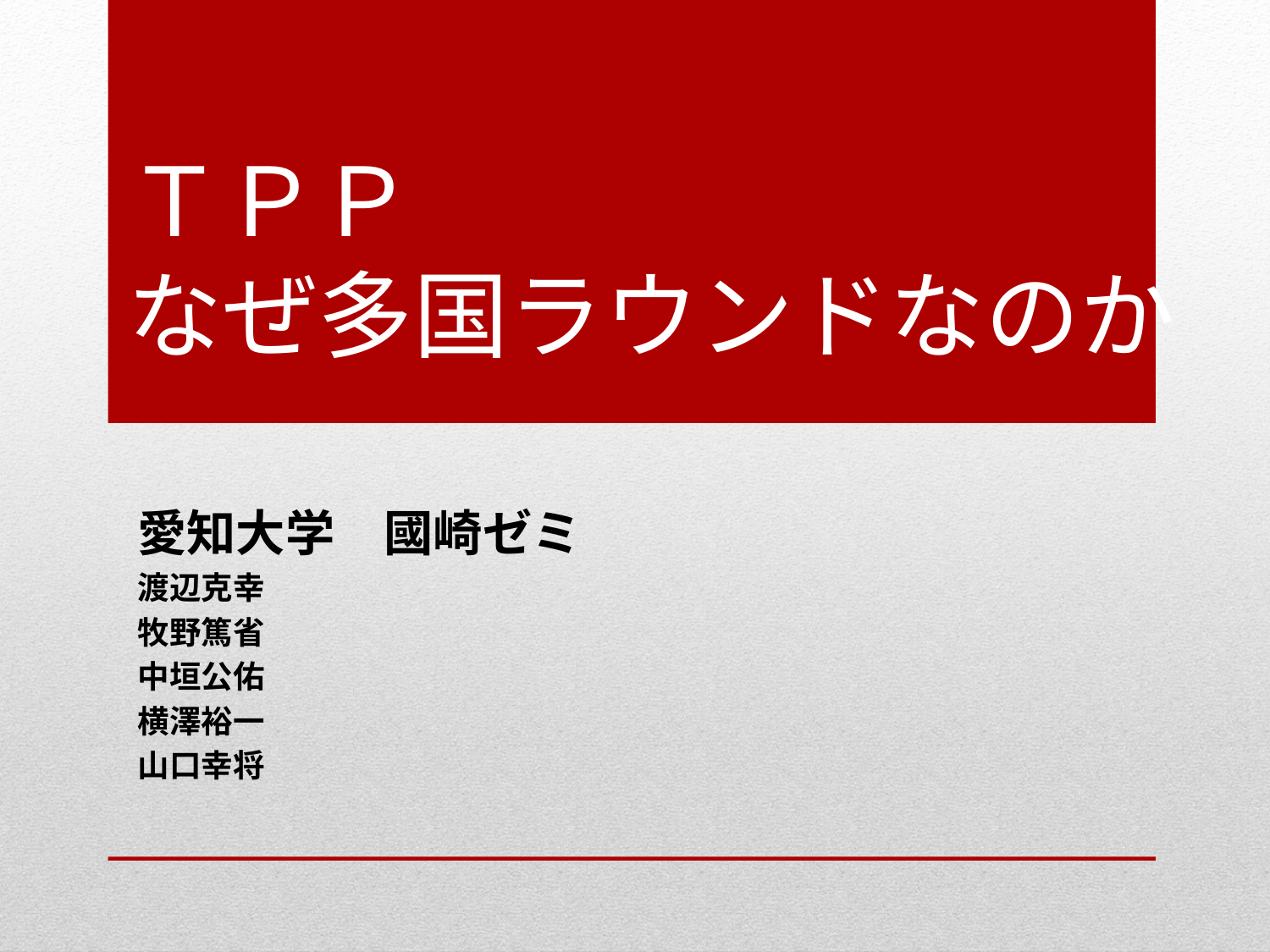

# ＴＰＰ　 なぜ多国ラウンドなのか
愛知大学　國崎ゼミ
渡辺克幸
牧野篤省
中垣公佑
横澤裕一
山口幸将